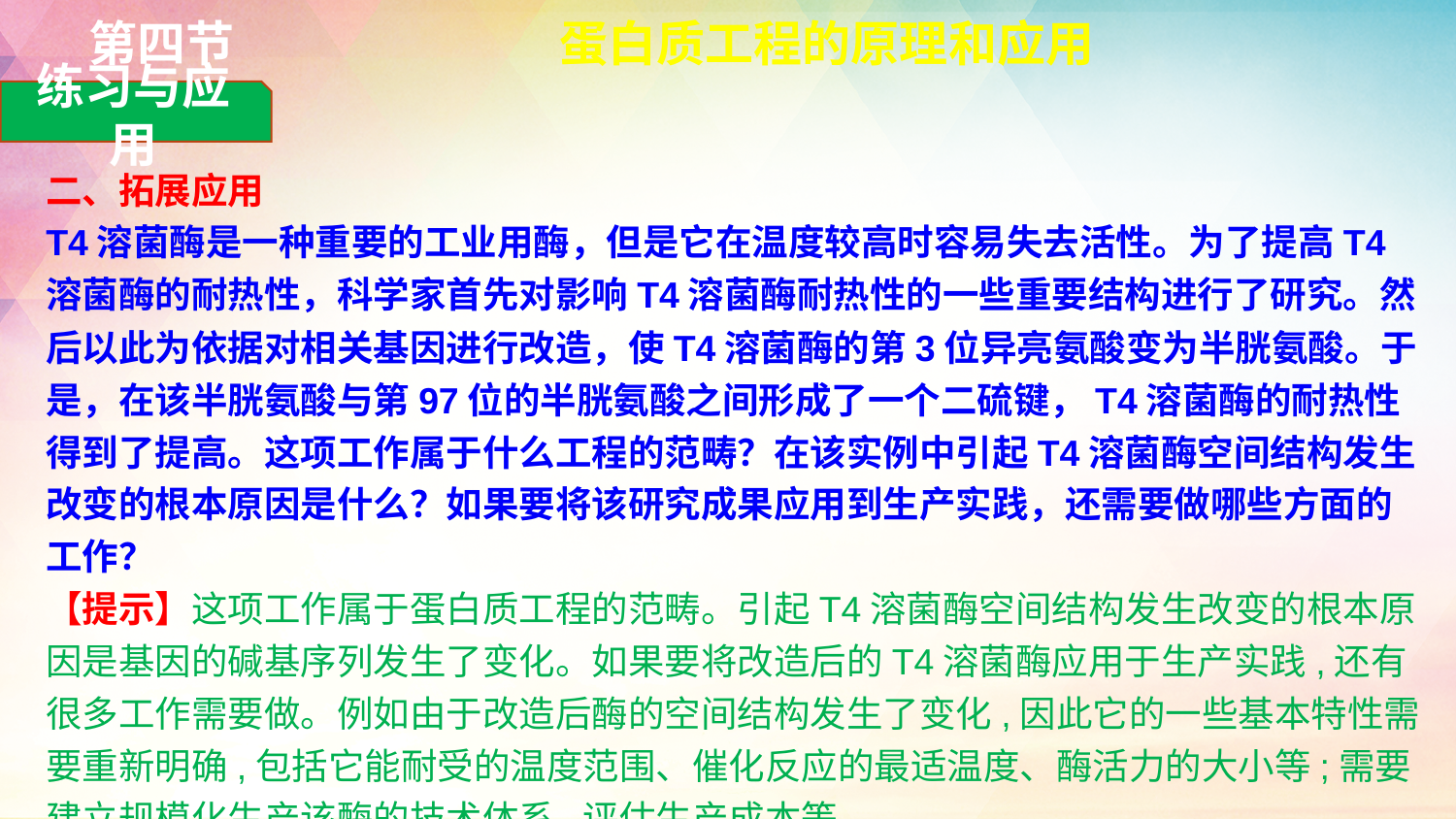

第四节
    蛋白质工程的原理和应用
练习与应用
二、拓展应用
T4溶菌酶是一种重要的工业用酶，但是它在温度较高时容易失去活性。为了提高T4溶菌酶的耐热性，科学家首先对影响T4溶菌酶耐热性的一些重要结构进行了研究。然后以此为依据对相关基因进行改造，使T4溶菌酶的第3位异亮氨酸变为半胱氨酸。于是，在该半胱氨酸与第97位的半胱氨酸之间形成了一个二硫键，T4溶菌酶的耐热性得到了提高。这项工作属于什么工程的范畴？在该实例中引起T4溶菌酶空间结构发生改变的根本原因是什么？如果要将该研究成果应用到生产实践，还需要做哪些方面的工作？
【提示】这项工作属于蛋白质工程的范畴。引起T4溶菌酶空间结构发生改变的根本原因是基因的碱基序列发生了变化。如果要将改造后的T4溶菌酶应用于生产实践,还有很多工作需要做。例如由于改造后酶的空间结构发生了变化,因此它的一些基本特性需要重新明确,包括它能耐受的温度范围、催化反应的最适温度、酶活力的大小等;需要建立规模化生产该酶的技术体系,评估生产成本等。